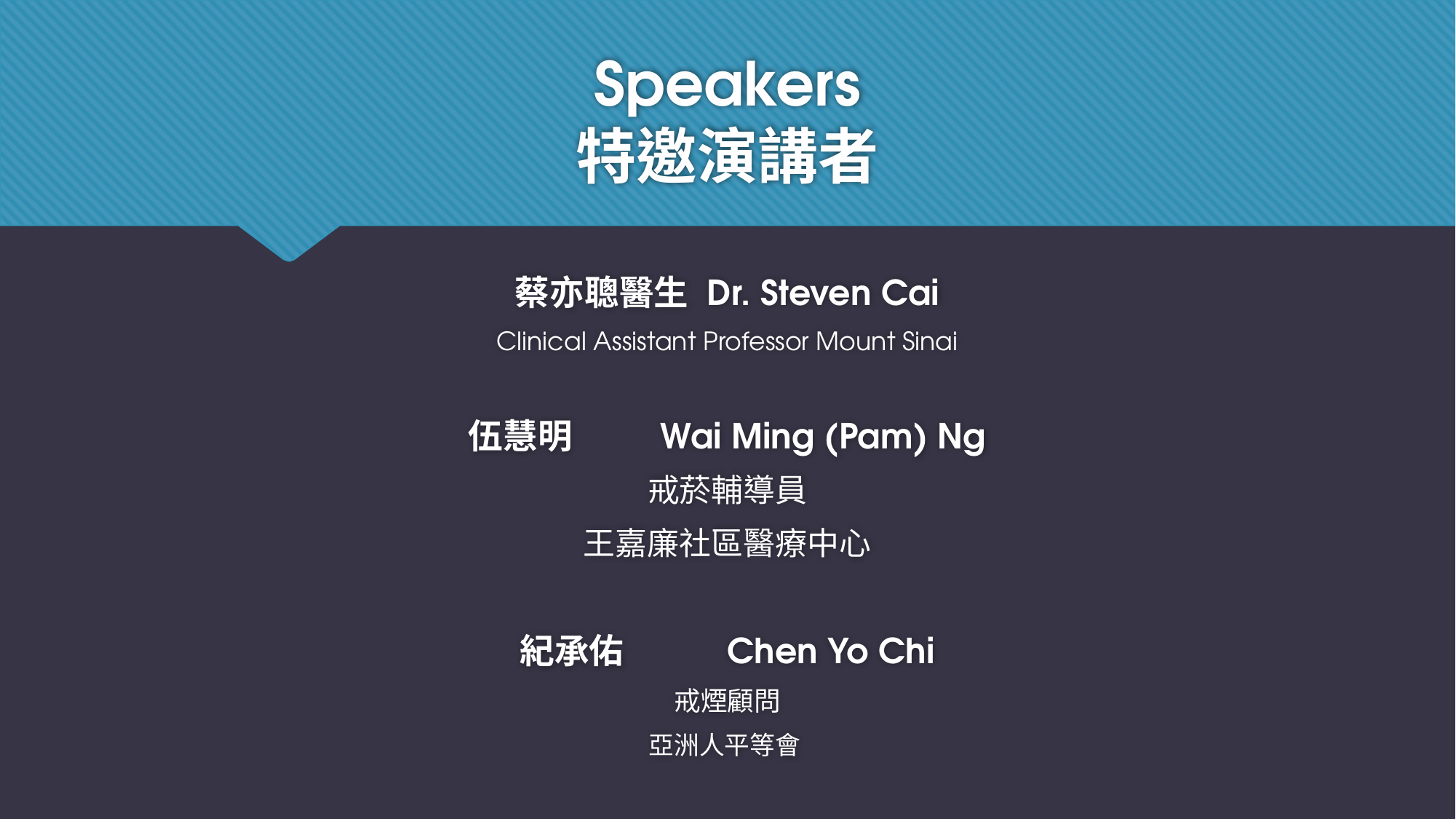

# Speakers 特邀演講者
蔡亦聰醫生 	Dr. Steven Cai
Clinical Assistant Professor Mount Sinai

伍慧明 	Wai Ming (Pam) Ng
戒菸輔導員
王嘉廉社區醫療中心

紀承佑  	 Chen Yo Chi
戒煙顧問
亞洲人平等會